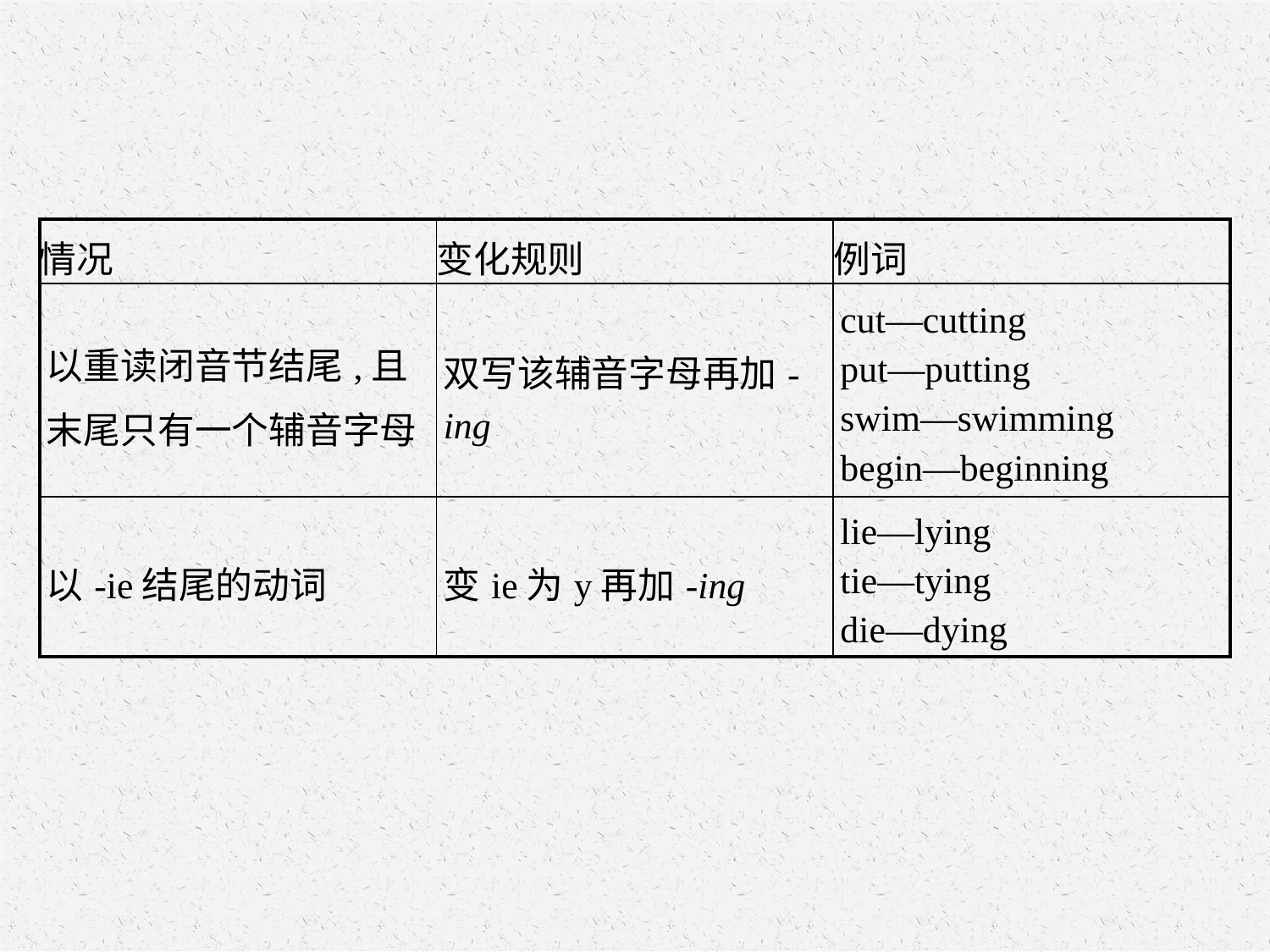

| 情况 | 变化规则 | 例词 |
| --- | --- | --- |
| 以重读闭音节结尾,且末尾只有一个辅音字母 | 双写该辅音字母再加-ing | cut—cutting put—putting swim—swimming begin—beginning |
| 以-ie结尾的动词 | 变ie为y再加-ing | lie—lying tie—tying die—dying |